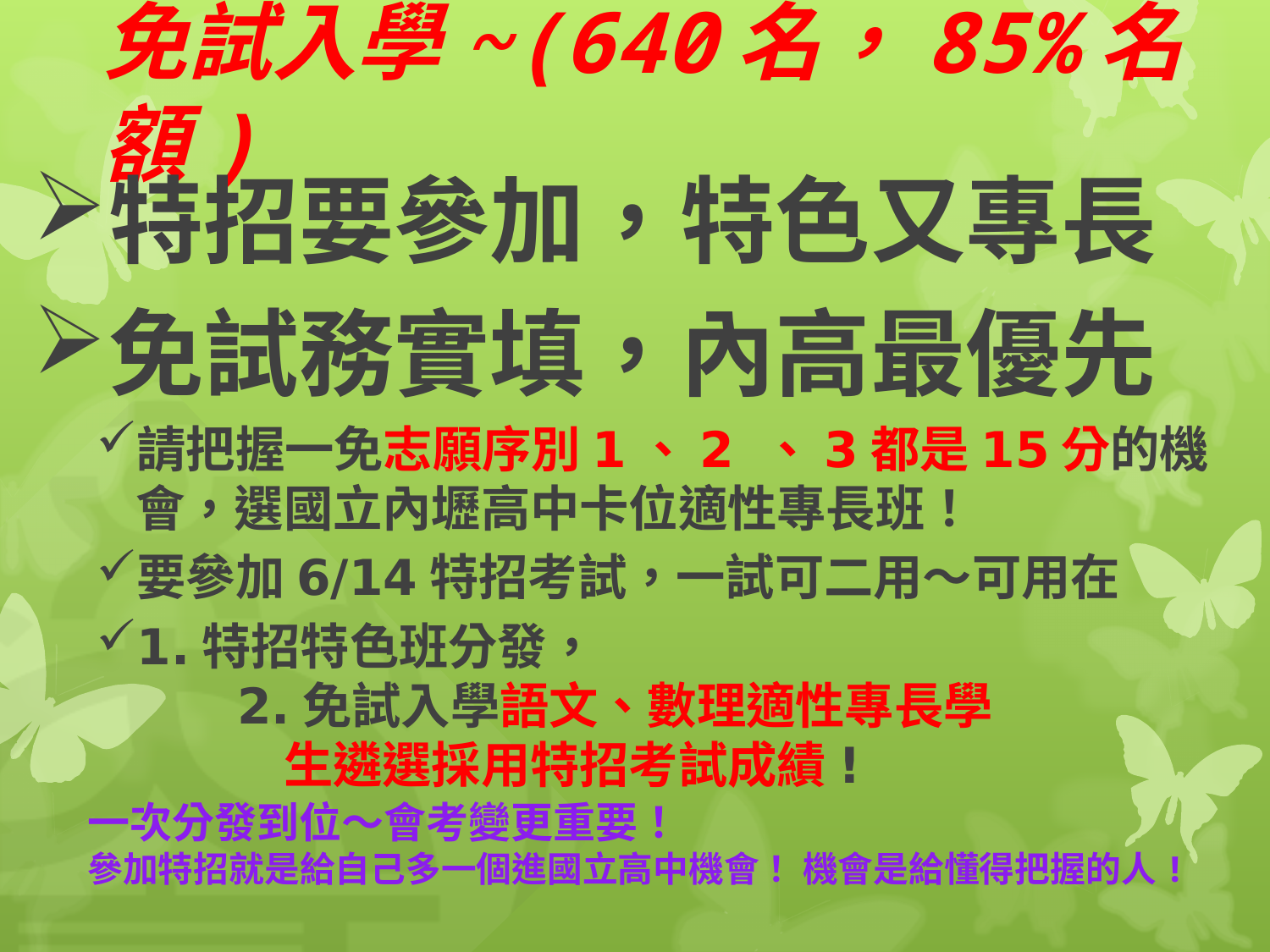

# 免試入學~(640名，85%名額)
特招要參加，特色又專長
免試務實填，內高最優先
請把握一免志願序別1、2 、3都是15分的機會，選國立內壢高中卡位適性專長班！
要參加6/14特招考試，一試可二用～可用在
1.特招特色班分發，
        2.免試入學語文、數理適性專長學
　　　生遴選採用特招考試成績!
一次分發到位～會考變更重要！
參加特招就是給自己多一個進國立高中機會！ 機會是給懂得把握的人!